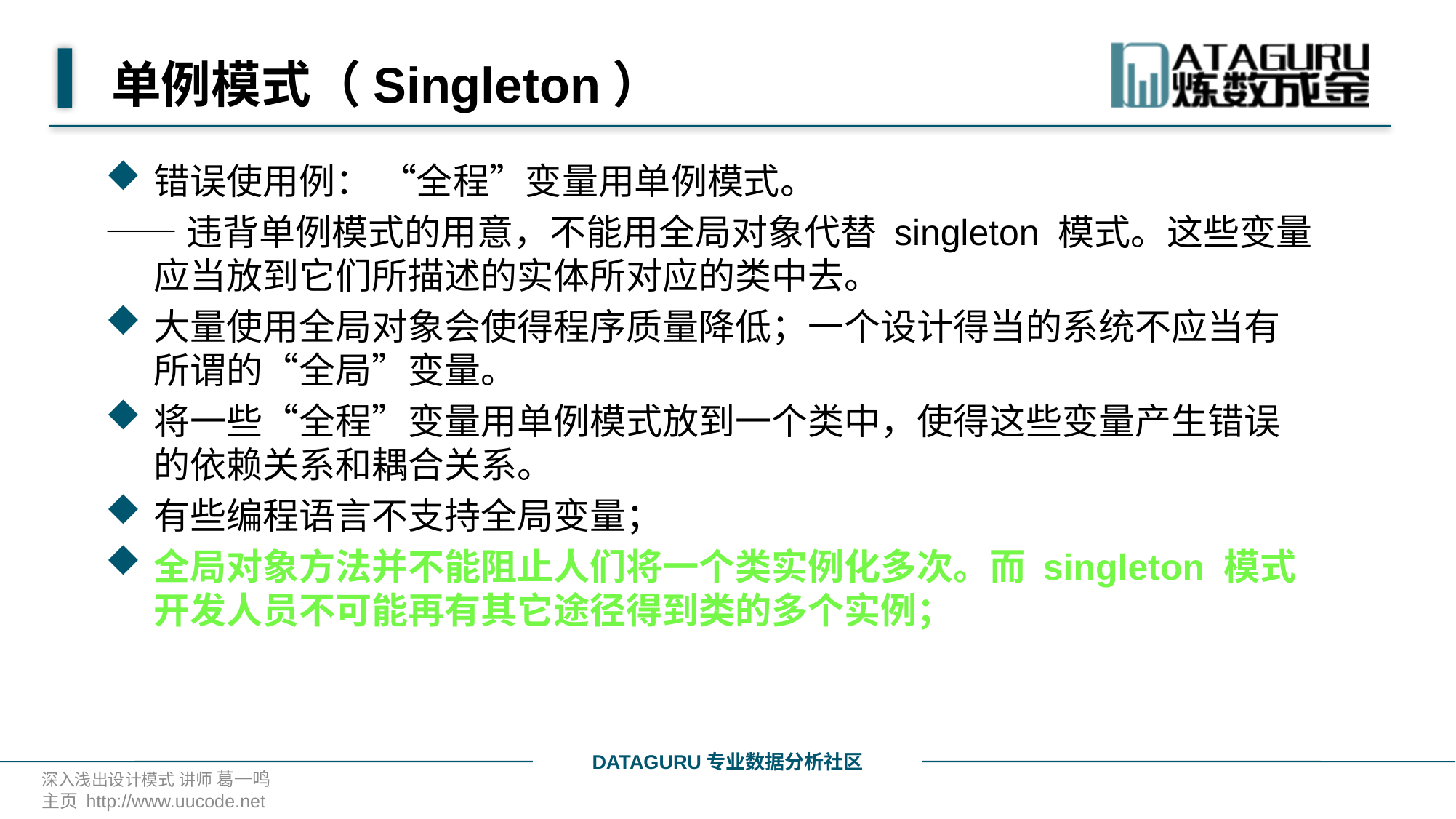

# 单例模式（Singleton）
错误使用例： “全程”变量用单例模式。
——违背单例模式的用意，不能用全局对象代替 singleton 模式。这些变量应当放到它们所描述的实体所对应的类中去。
大量使用全局对象会使得程序质量降低；一个设计得当的系统不应当有所谓的“全局”变量。
将一些“全程”变量用单例模式放到一个类中，使得这些变量产生错误的依赖关系和耦合关系。
有些编程语言不支持全局变量；
全局对象方法并不能阻止人们将一个类实例化多次。而 singleton 模式开发人员不可能再有其它途径得到类的多个实例；